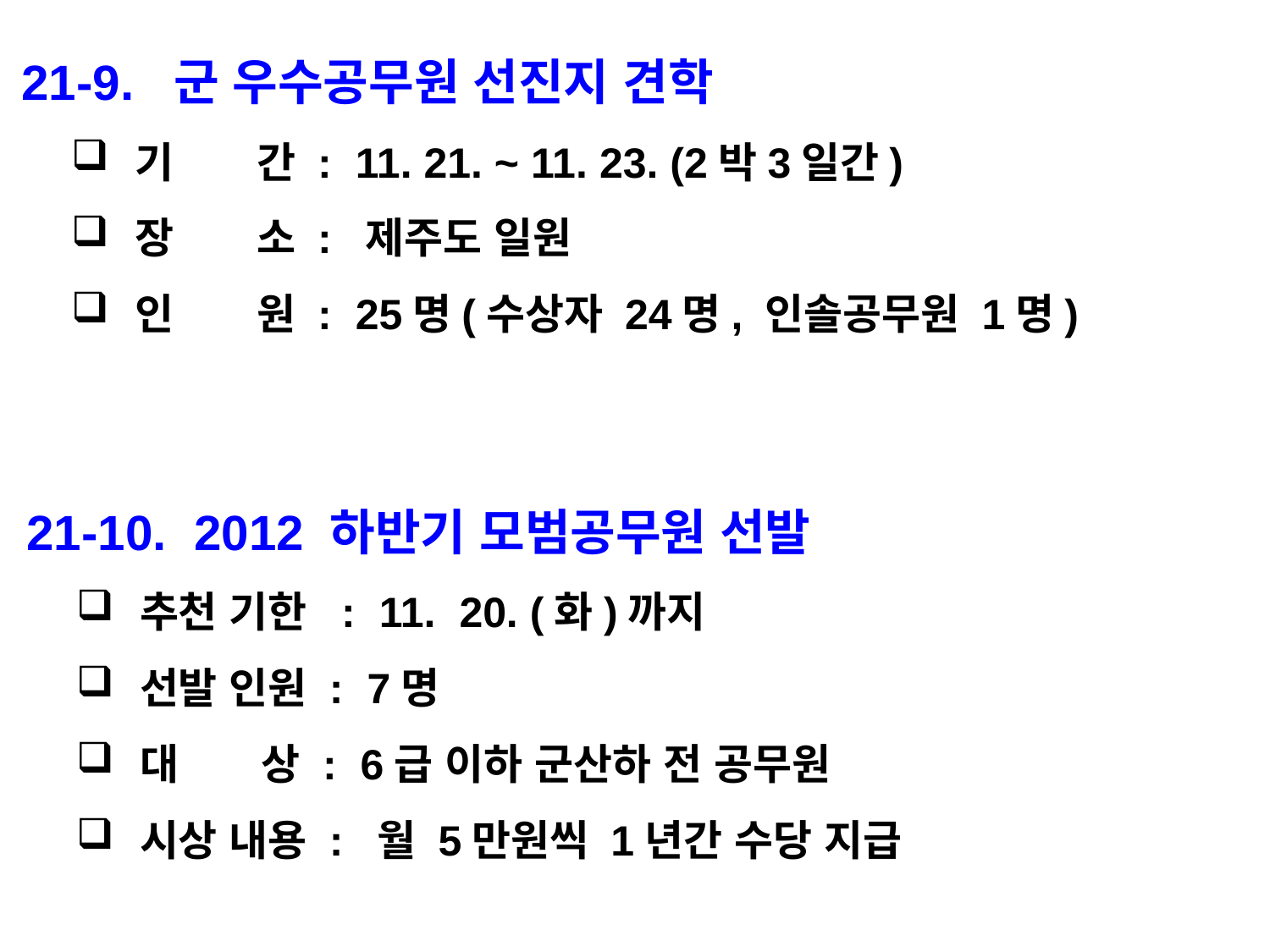

21-9.  군 우수공무원 선진지 견학
기       간 :  11. 21. ~ 11. 23. (2박3일간)
장       소 :  제주도 일원
인       원 :  25명(수상자 24명, 인솔공무원 1명)

 21-10.  2012 하반기 모범공무원 선발
추천 기한  :  11.  20. (화)까지
선발 인원 :  7명
대       상 :  6급 이하 군산하 전 공무원
시상 내용 :  월 5만원씩 1년간 수당 지급